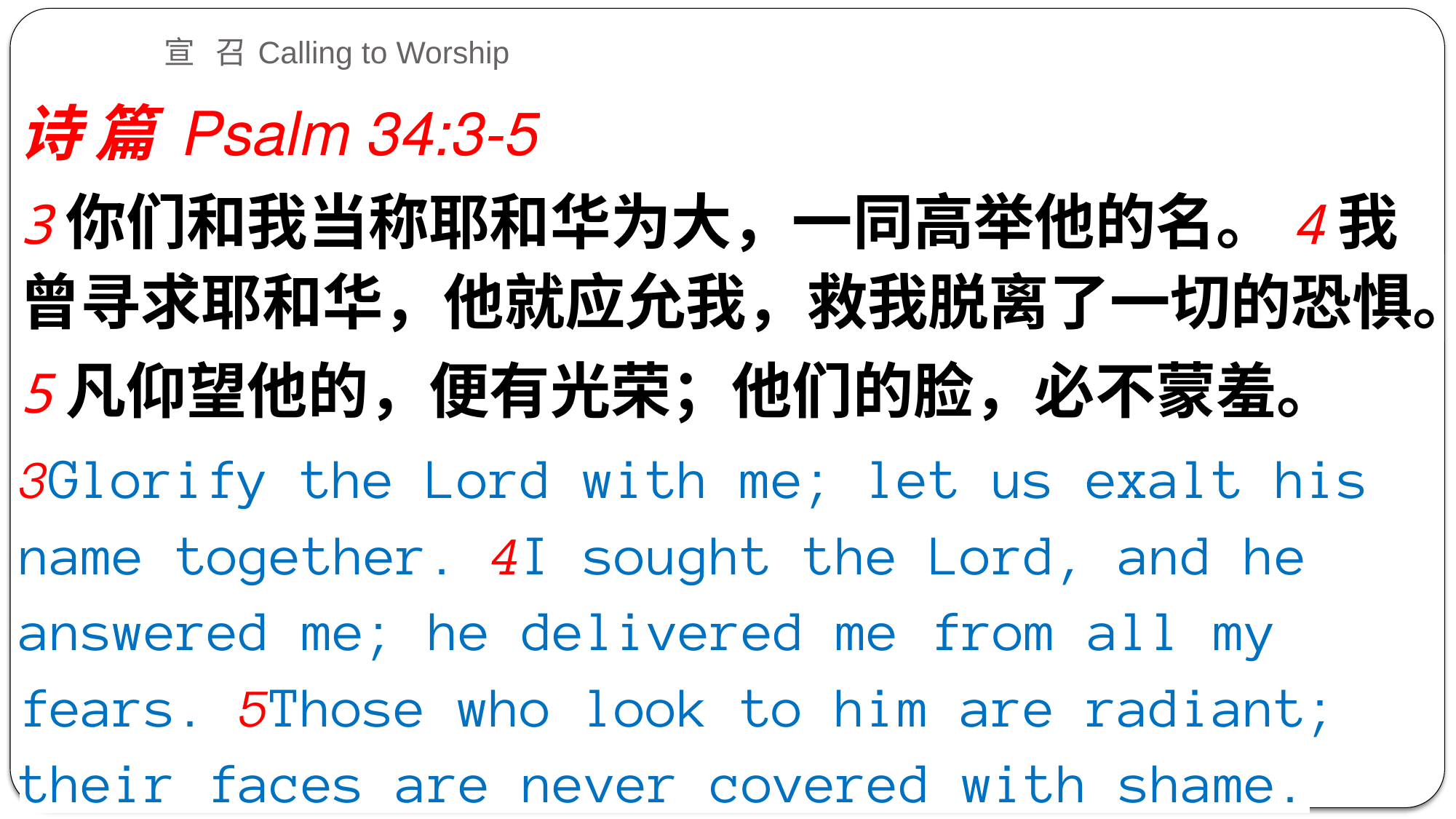

# 宣   召 Calling to Worship
诗 篇 Psalm 34:3-5
3你们和我当称耶和华为大，一同高举他的名。4我曾寻求耶和华，他就应允我，救我脱离了一切的恐惧。
5凡仰望他的，便有光荣；他们的脸，必不蒙羞。
3Glorify the Lord with me; let us exalt his name together. 4I sought the Lord, and he answered me; he delivered me from all my fears. 5Those who look to him are radiant; their faces are never covered with shame.